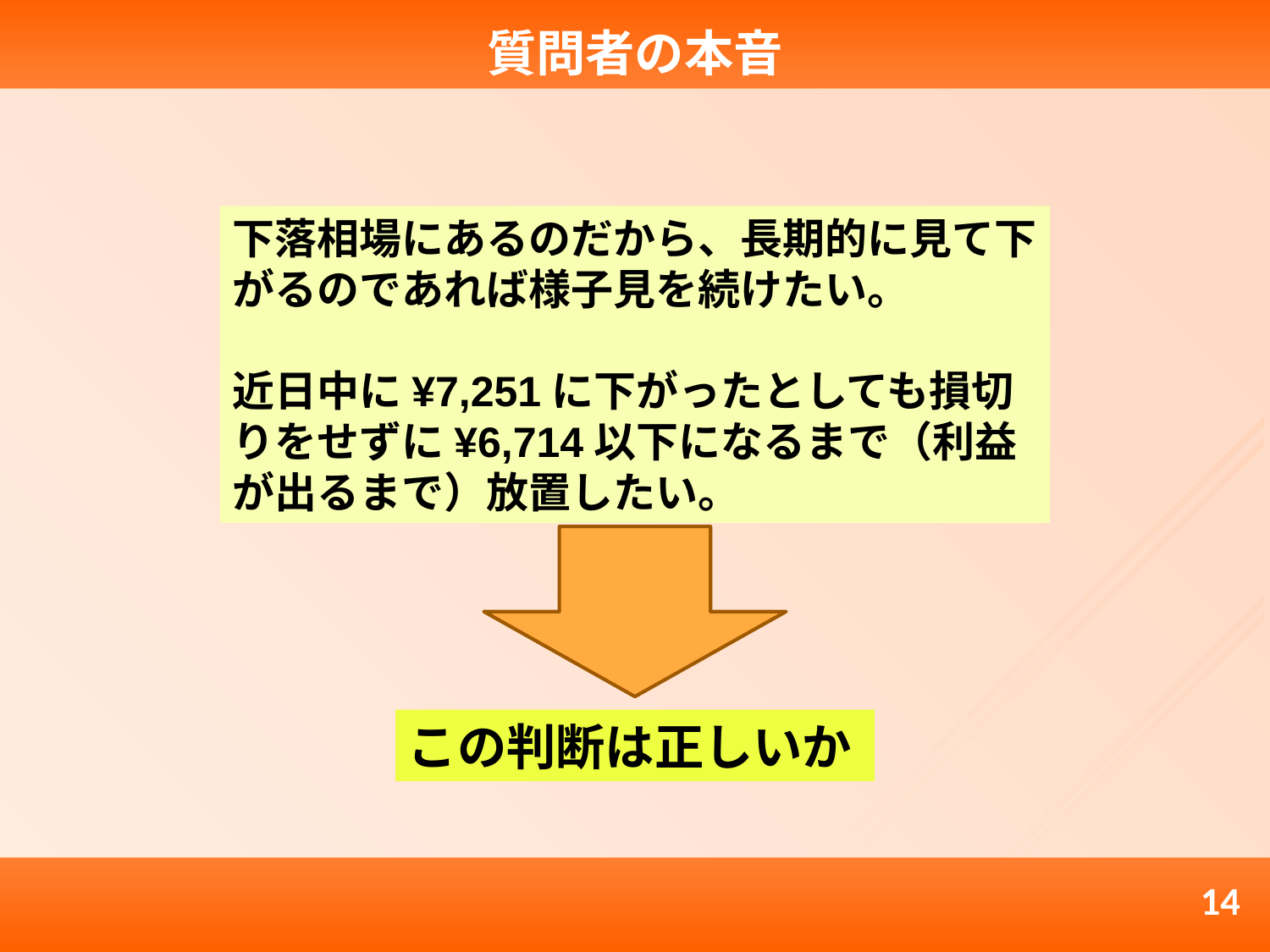

質問者の本音
下落相場にあるのだから、長期的に見て下がるのであれば様子見を続けたい。

近日中に¥7,251に下がったとしても損切りをせずに¥6,714以下になるまで（利益が出るまで）放置したい。

この判断は正しいか
14